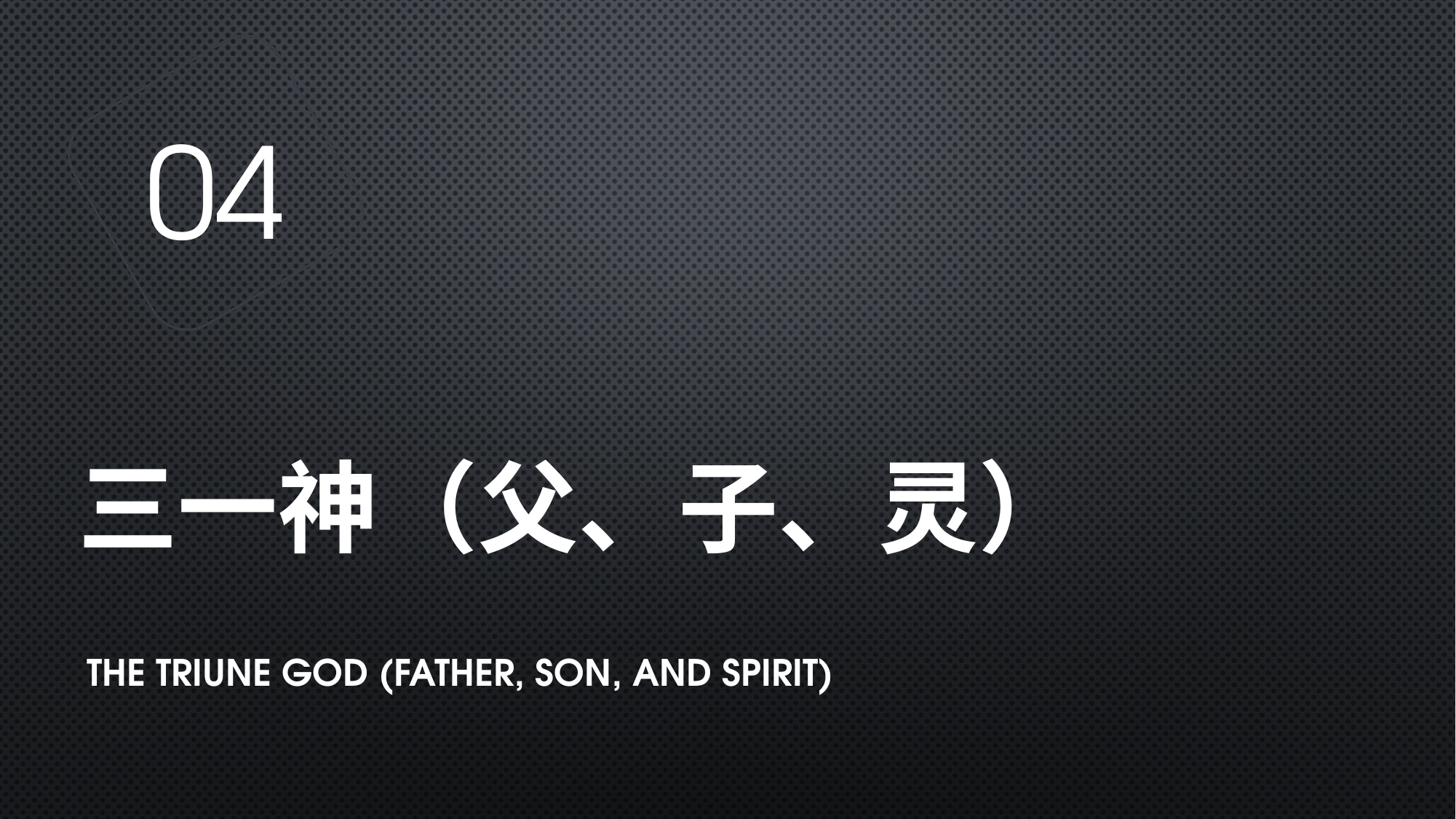

04
# 三一神（父、子、灵）
The Triune God (Father, Son, and Spirit)